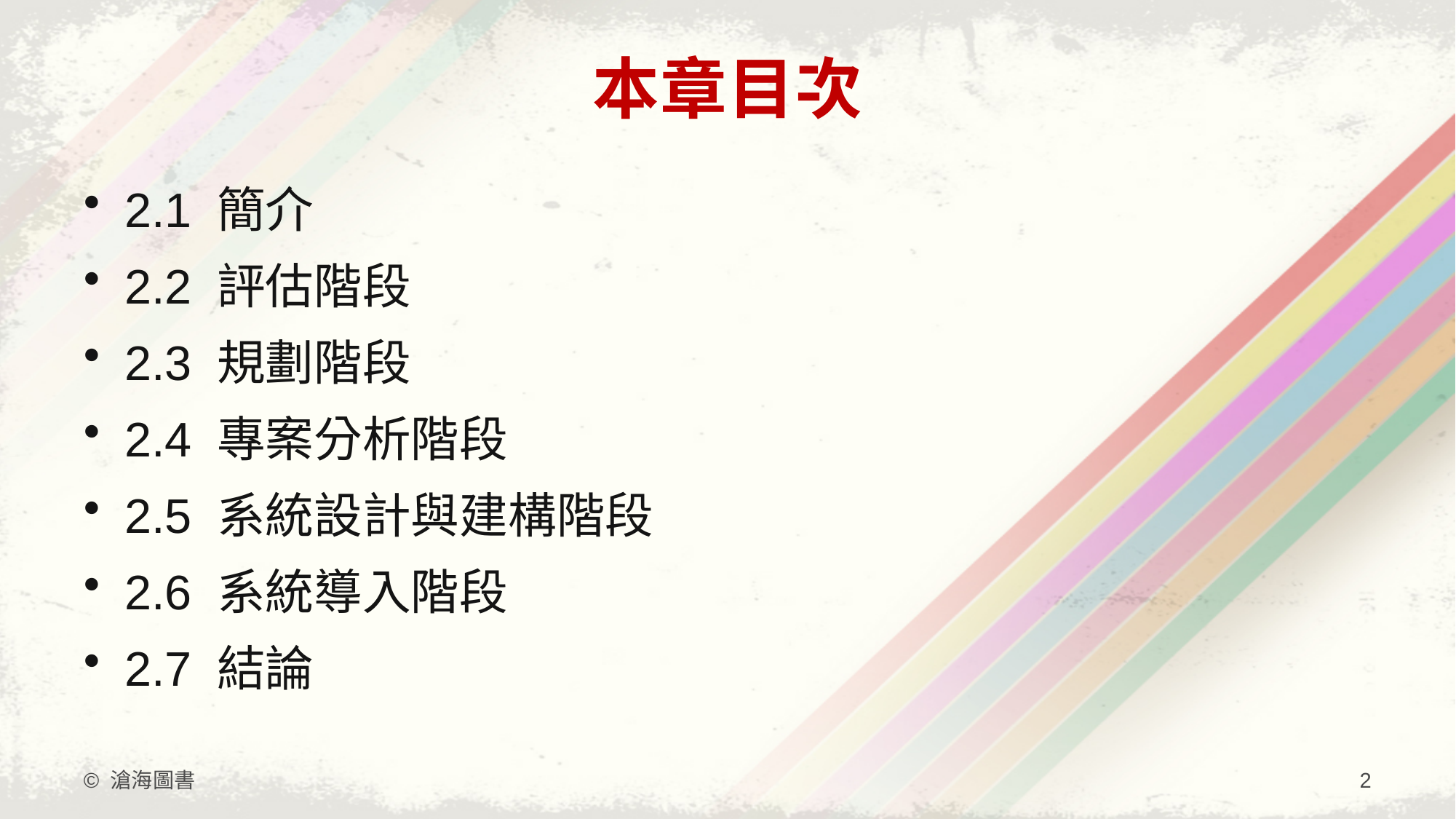

# 本章目次
2.1 簡介
2.2 評估階段
2.3 規劃階段
2.4 專案分析階段
2.5 系統設計與建構階段
2.6 系統導入階段
2.7 結論
© 滄海圖書

2